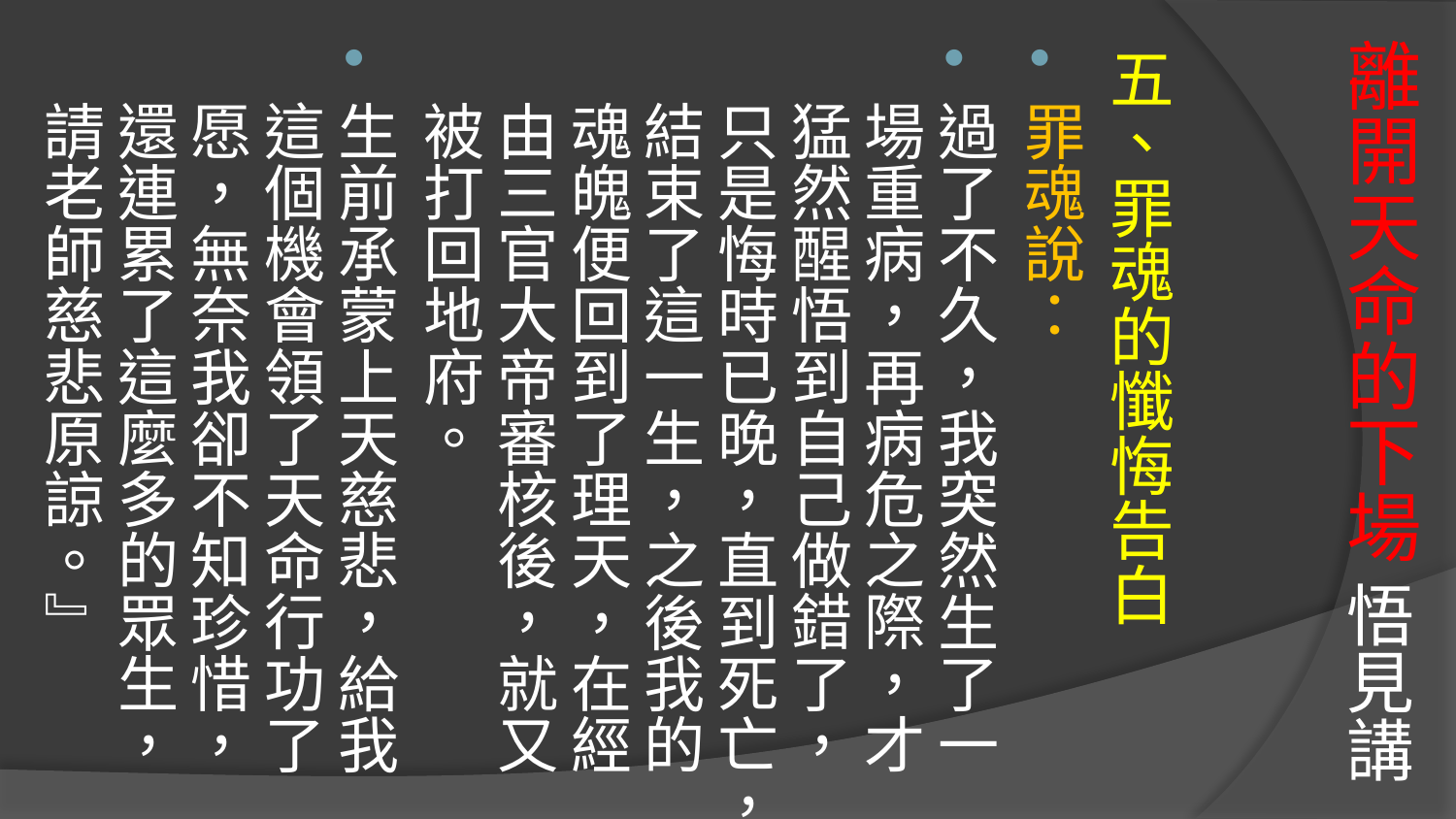

五、罪魂的懺悔告白
罪魂說：
過了不久，我突然生了一場重病，再病危之際，才猛然醒悟到自己做錯了，只是悔時已晚，直到死亡，結束了這一生，之後我的魂魄便回到了理天，在經由三官大帝審核後，就又被打回地府。
生前承蒙上天慈悲，給我這個機會領了天命行功了愿，無奈我卻不知珍惜，還連累了這麼多的眾生，請老師慈悲原諒。』
# 離開天命的下場 悟見講